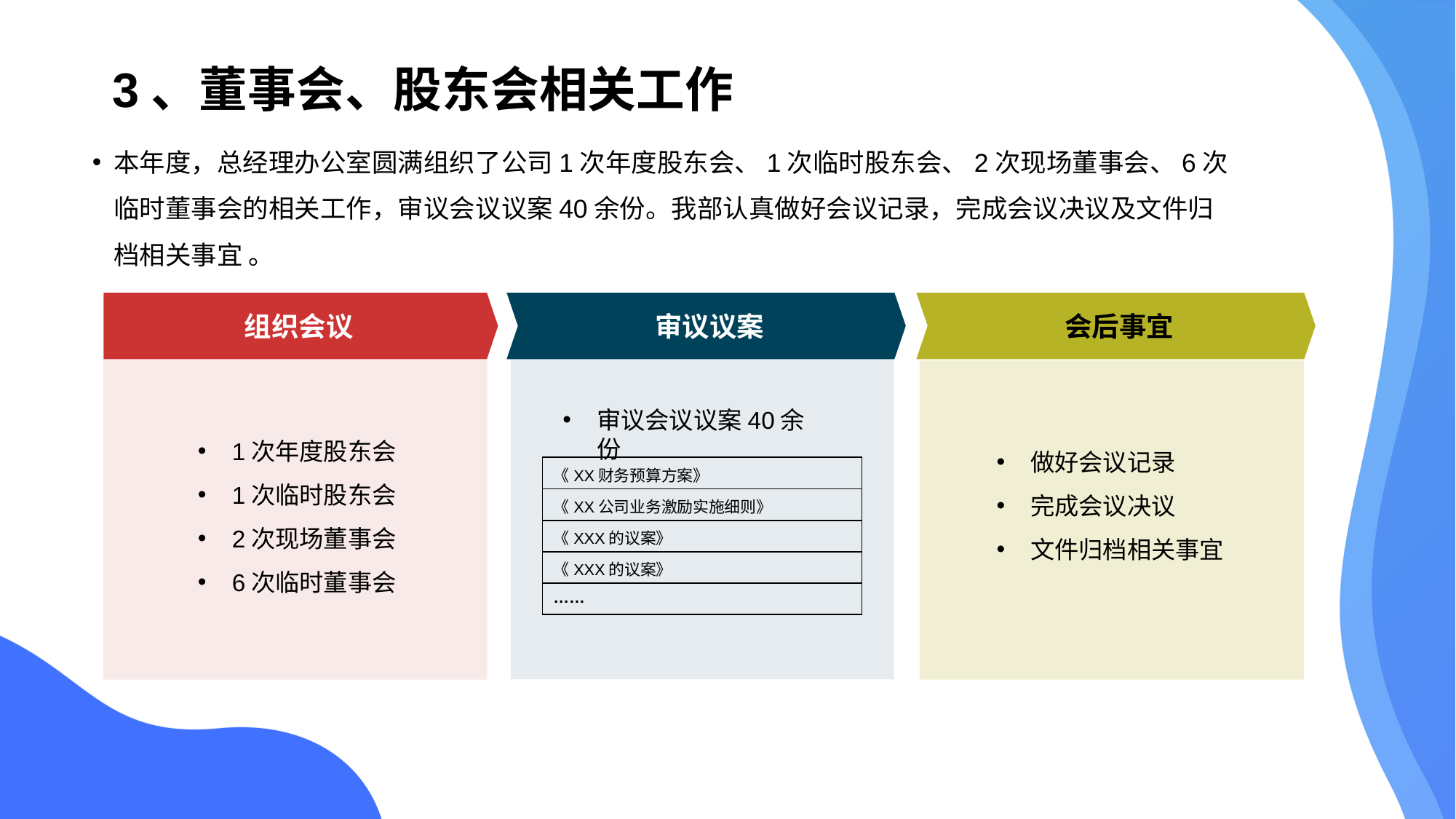

3、董事会、股东会相关工作
本年度，总经理办公室圆满组织了公司1次年度股东会、1次临时股东会、2次现场董事会、6次临时董事会的相关工作，审议会议议案40余份。我部认真做好会议记录，完成会议决议及文件归档相关事宜 。

组织会议

审议议案

会后事宜

审议会议议案40余份
1次年度股东会
1次临时股东会
2次现场董事会
6次临时董事会
做好会议记录
完成会议决议
文件归档相关事宜
| 《XX财务预算方案》 |
| --- |
| 《XX公司业务激励实施细则》 |
| 《XXX的议案》 |
| 《XXX的议案》 |
| …… |